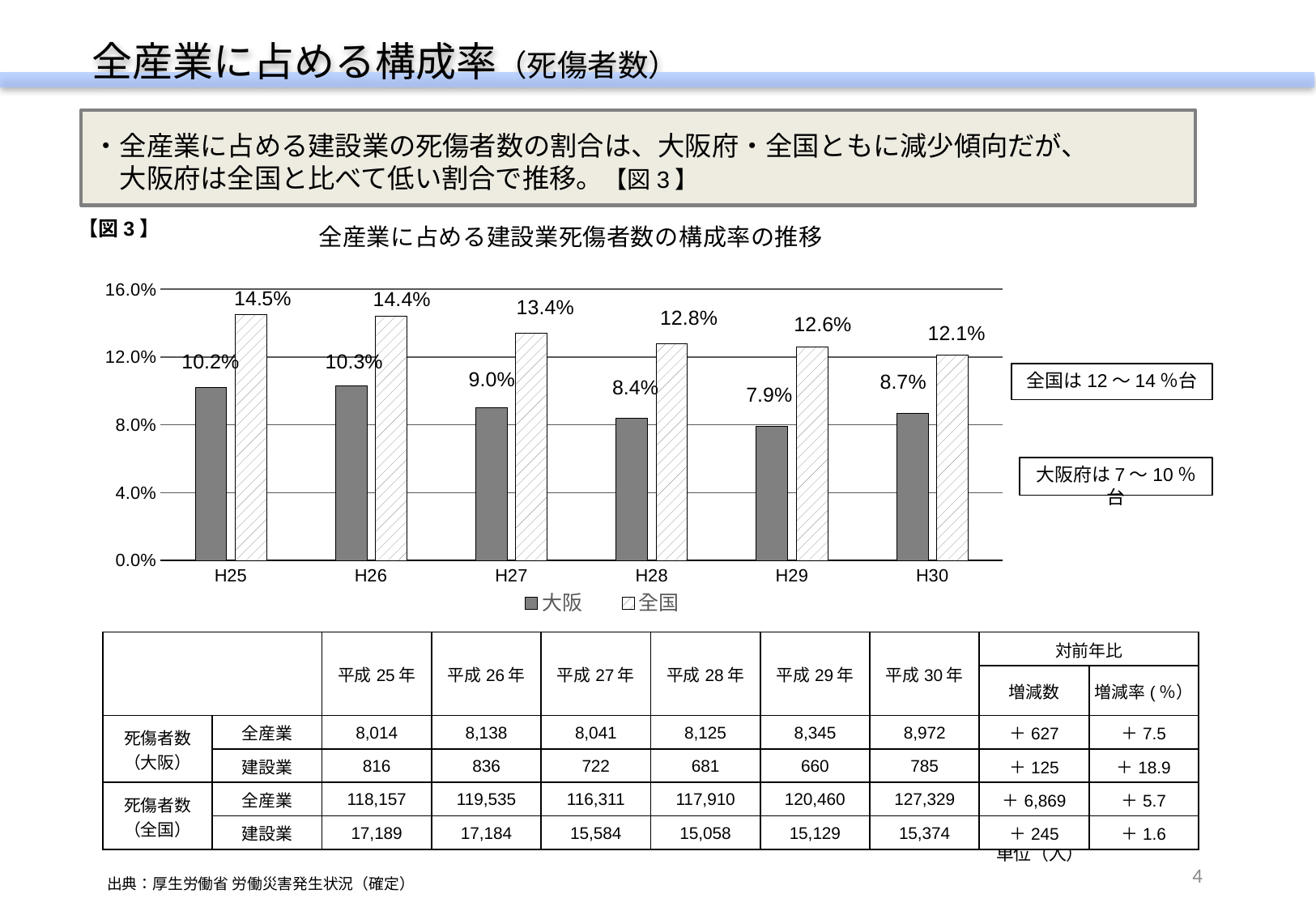

全産業に占める構成率（死傷者数）
・全産業に占める建設業の死傷者数の割合は、大阪府・全国ともに減少傾向だが、
　大阪府は全国と比べて低い割合で推移。【図3】

### Chart: 全産業に占める建設業死傷者数の構成率の推移

| Category | 大阪 | 全国 |
|---|---|---|
| H25 | 0.102 | 0.145 |
| H26 | 0.103 | 0.144 |
| H27 | 0.09 | 0.134 |
| H28 | 0.084 | 0.128 |
| H29 | 0.079 | 0.126 |
| H30 | 0.087 | 0.121 |
【図3】
14.4%
13.4%
12.8%
12.6%
12.1%
10.3%
10.2%
9.0%
8.7%
全国は12～14％台
8.4%
7.9%
大阪府は7～10％台
|  |  | 平成25年 | 平成26年 | 平成27年 | 平成28年 | 平成29年 | 平成30年 | 対前年比 |  |
| --- | --- | --- | --- | --- | --- | --- | --- | --- | --- |
|  |  |  |  |  |  |  |  | 増減数 | 増減率(％） |
| 死傷者数 （大阪） | 全産業 | 8,014 | 8,138 | 8,041 | 8,125 | 8,345 | 8,972 | ＋627 | ＋7.5 |
|  | 建設業 | 816 | 836 | 722 | 681 | 660 | 785 | ＋125 | ＋18.9 |
| 死傷者数 （全国） | 全産業 | 118,157 | 119,535 | 116,311 | 117,910 | 120,460 | 127,329 | ＋6,869 | ＋5.7 |
|  | 建設業 | 17,189 | 17,184 | 15,584 | 15,058 | 15,129 | 15,374 | ＋245 | ＋1.6 |
単位（人）
4
   出典：厚生労働省 労働災害発生状況（確定）